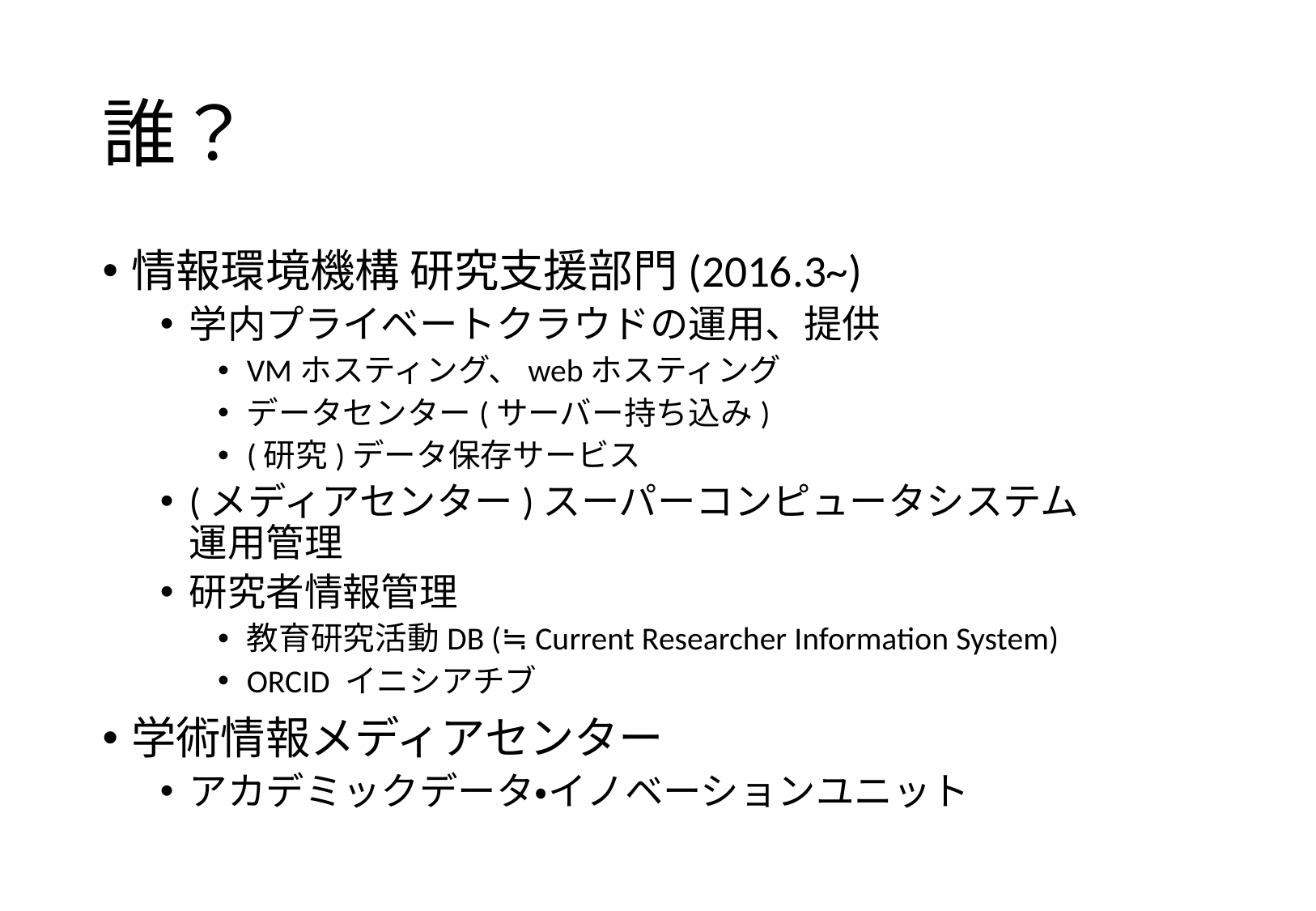

# 誰？
情報環境機構 研究支援部門(2016.3~)
学内プライベートクラウドの運用、提供
VMホスティング、webホスティング
データセンター(サーバー持ち込み)
(研究)データ保存サービス
(メディアセンター)スーパーコンピュータシステム
運用管理
研究者情報管理
教育研究活動DB (≒ Current Researcher Information System)
ORCID イニシアチブ
学術情報メディアセンター
アカデミックデータ・イノベーションユニット